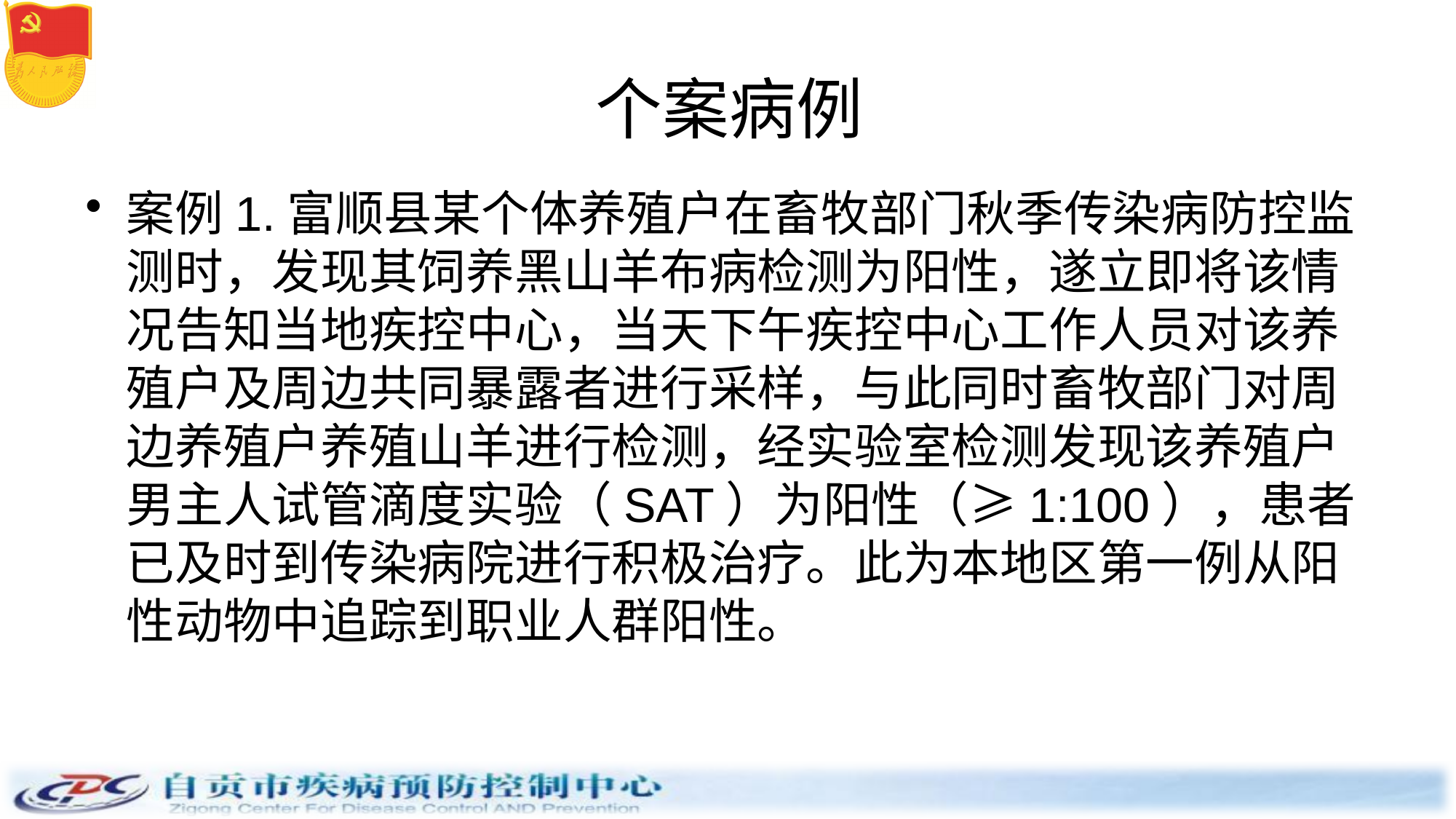

# 个案病例
案例1.富顺县某个体养殖户在畜牧部门秋季传染病防控监测时，发现其饲养黑山羊布病检测为阳性，遂立即将该情况告知当地疾控中心，当天下午疾控中心工作人员对该养殖户及周边共同暴露者进行采样，与此同时畜牧部门对周边养殖户养殖山羊进行检测，经实验室检测发现该养殖户男主人试管滴度实验（SAT）为阳性（≥1:100），患者已及时到传染病院进行积极治疗。此为本地区第一例从阳性动物中追踪到职业人群阳性。